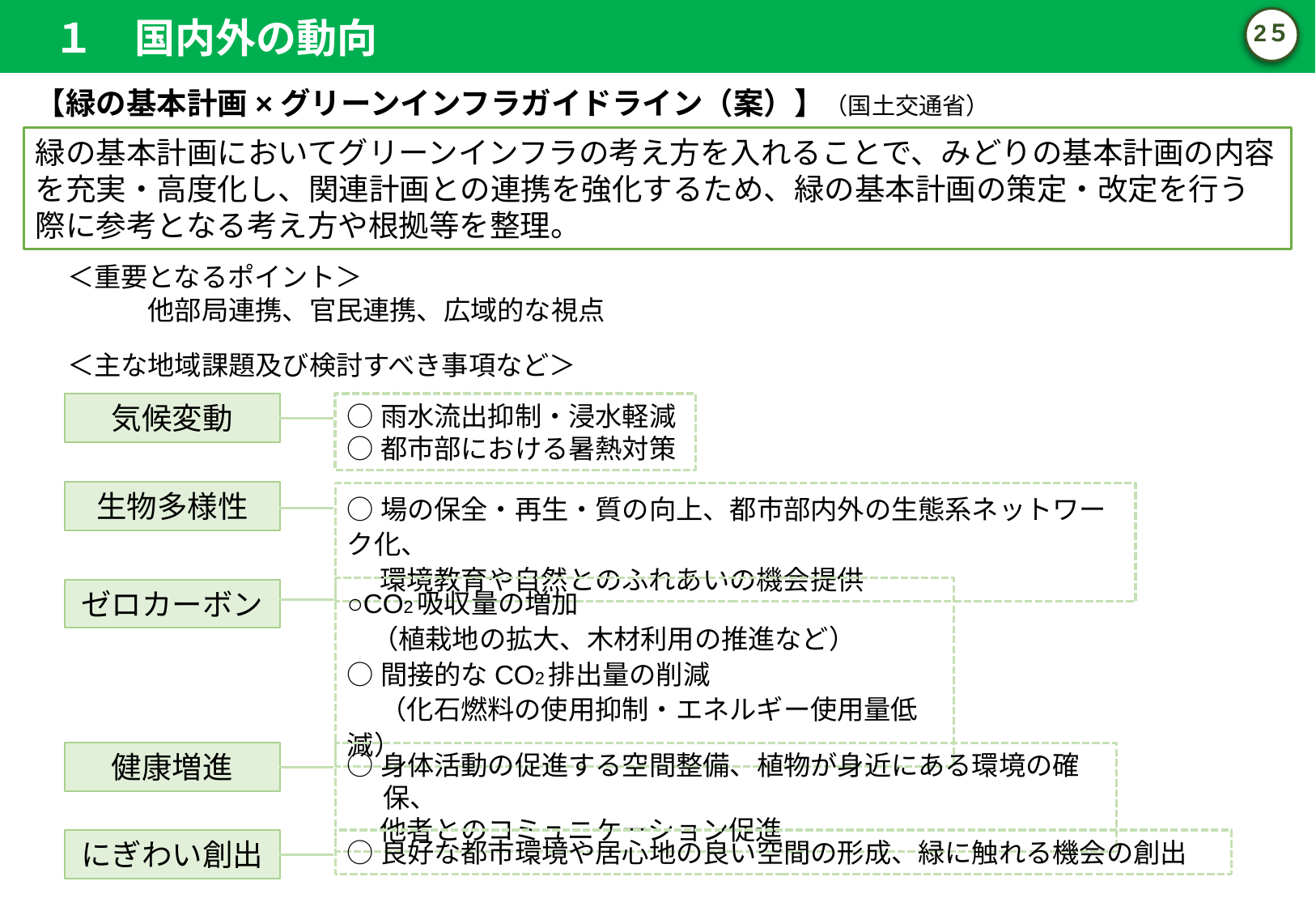

１　国内外の動向
2５
【緑の基本計画×グリーンインフラガイドライン（案）】（国土交通省）
緑の基本計画においてグリーンインフラの考え方を入れることで、みどりの基本計画の内容を充実・高度化し、関連計画との連携を強化するため、緑の基本計画の策定・改定を行う際に参考となる考え方や根拠等を整理。
＜重要となるポイント＞
　　　他部局連携、官民連携、広域的な視点
＜主な地域課題及び検討すべき事項など＞
気候変動
○雨水流出抑制・浸水軽減
○都市部における暑熱対策
生物多様性
○場の保全・再生・質の向上、都市部内外の生態系ネットワーク化、
　 環境教育や自然とのふれあいの機会提供
○CO2吸収量の増加
   （植栽地の拡大、木材利用の推進など）
○間接的なCO2排出量の削減
　 （化石燃料の使用抑制・エネルギー使用量低減）
ゼロカーボン
健康増進
○身体活動の促進する空間整備、植物が身近にある環境の確保、
　 他者とのコミュニケーション促進
にぎわい創出
○良好な都市環境や居心地の良い空間の形成、緑に触れる機会の創出